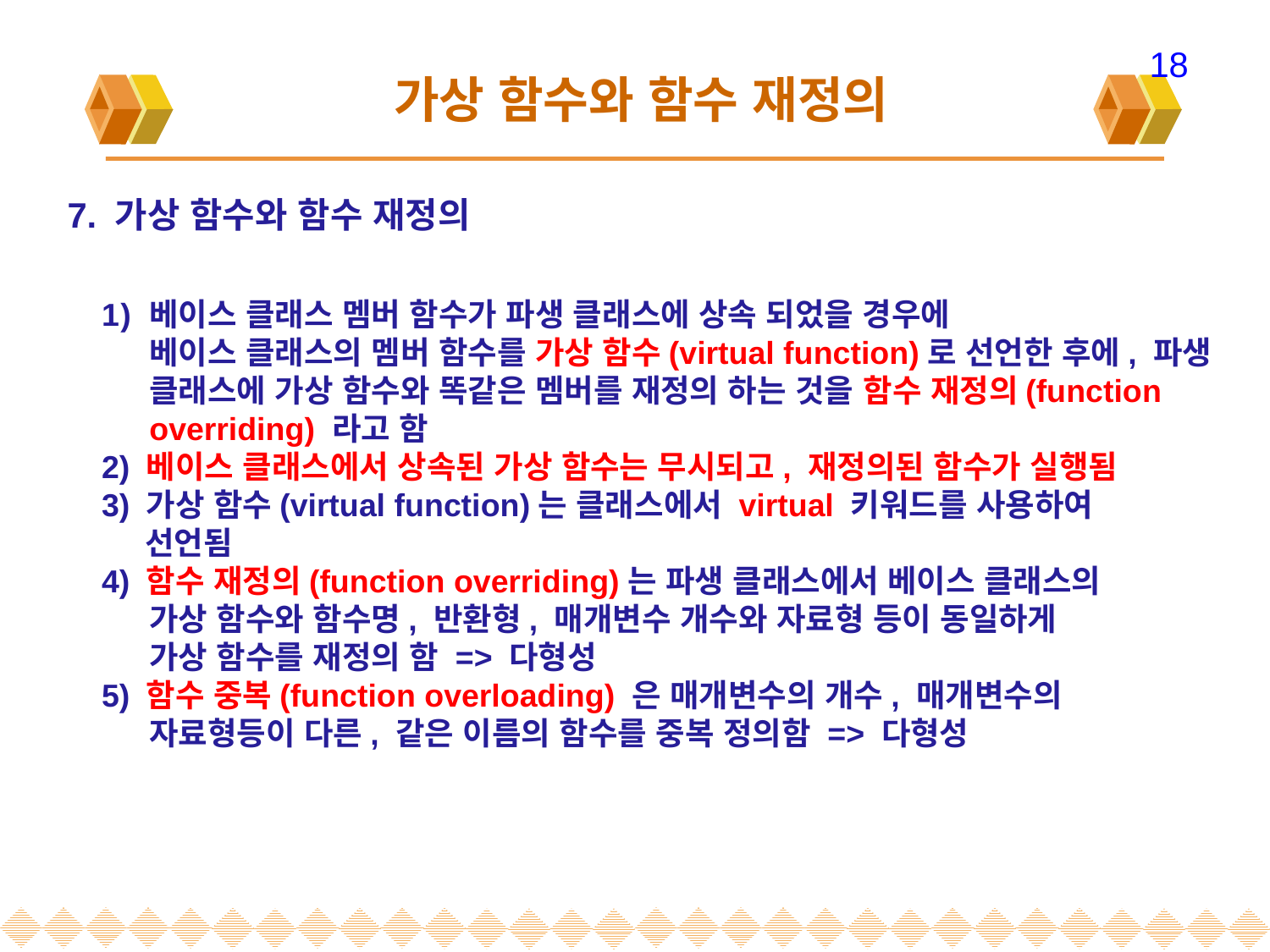

18
# 가상 함수와 함수 재정의
7. 가상 함수와 함수 재정의

베이스 클래스 멤버 함수가 파생 클래스에 상속 되었을 경우에
베이스 클래스의 멤버 함수를 가상 함수(virtual function)로 선언한 후에, 파생 클래스에 가상 함수와 똑같은 멤버를 재정의 하는 것을 함수 재정의(function overriding) 라고 함
2) 베이스 클래스에서 상속된 가상 함수는 무시되고, 재정의된 함수가 실행됨
3) 가상 함수(virtual function)는 클래스에서 virtual 키워드를 사용하여
    선언됨
4) 함수 재정의(function overriding)는 파생 클래스에서 베이스 클래스의
가상 함수와 함수명, 반환형, 매개변수 개수와 자료형 등이 동일하게
가상 함수를 재정의 함 => 다형성
5) 함수 중복(function overloading) 은 매개변수의 개수, 매개변수의 자료형등이 다른, 같은 이름의 함수를 중복 정의함 => 다형성